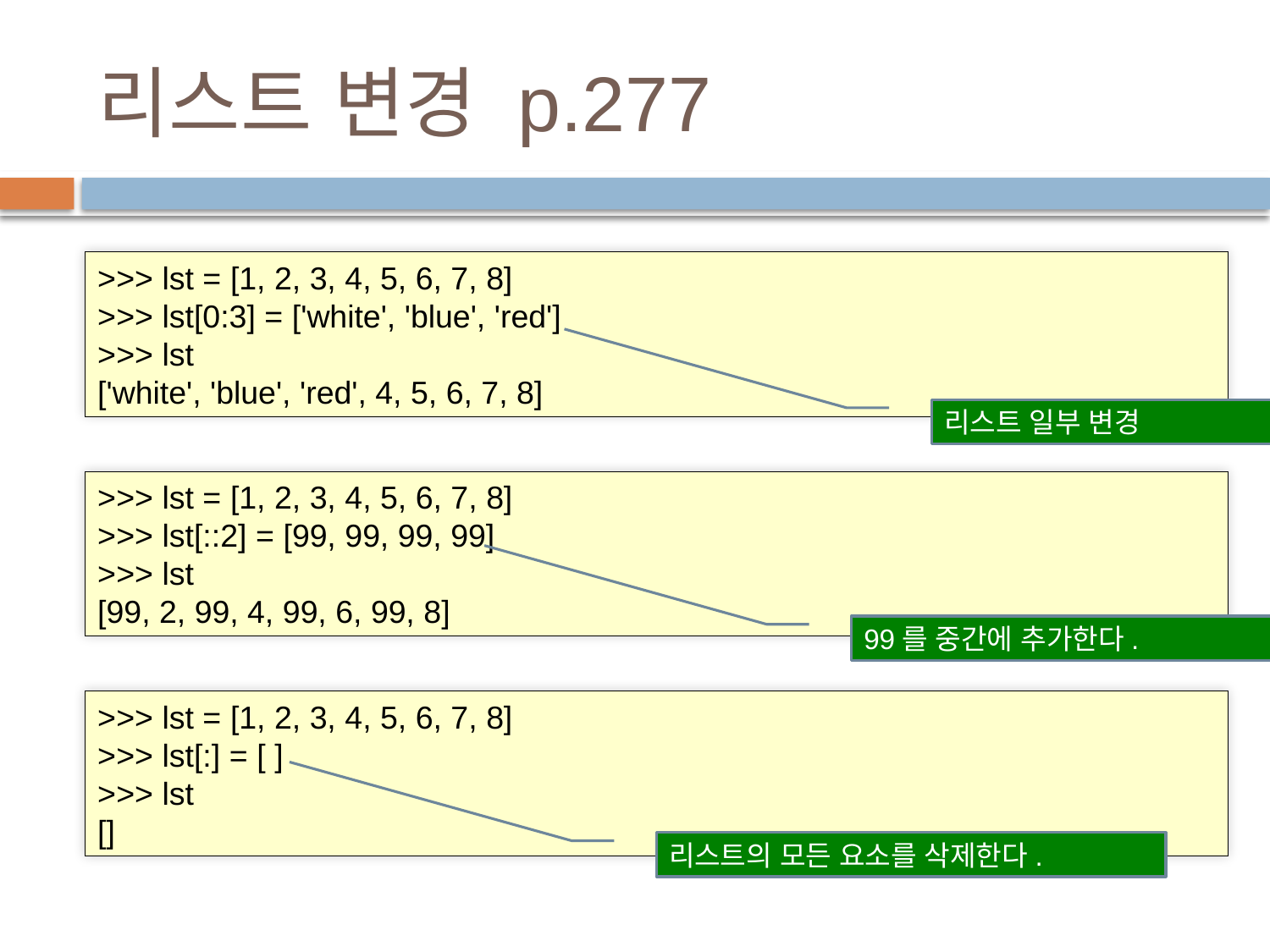

# 리스트 변경 p.277
>>> lst = [1, 2, 3, 4, 5, 6, 7, 8]
>>> lst[0:3] = ['white', 'blue', 'red']
>>> lst
['white', 'blue', 'red', 4, 5, 6, 7, 8]
리스트 일부 변경
>>> lst = [1, 2, 3, 4, 5, 6, 7, 8]
>>> lst[::2] = [99, 99, 99, 99]
>>> lst
[99, 2, 99, 4, 99, 6, 99, 8]
99를 중간에 추가한다.
>>> lst = [1, 2, 3, 4, 5, 6, 7, 8]
>>> lst[:] = [ ]
>>> lst
[]
리스트의 모든 요소를 삭제한다.